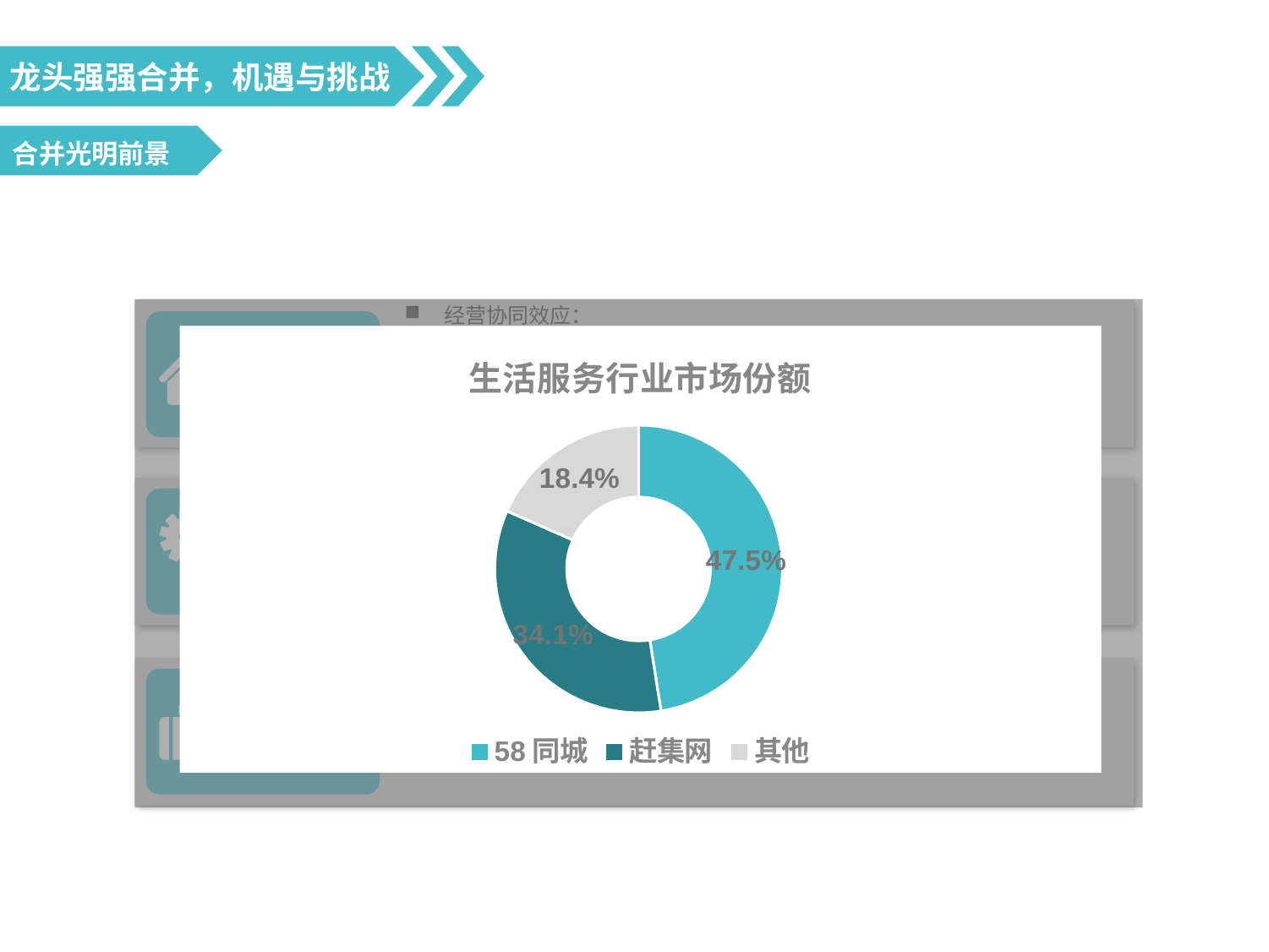

龙头强强合并，机遇与挑战

合并光明前景
经营协同效应：
巨大的市场力→提高议价能力，获取垄断利润
纵向协作化经营→节省市场费用，提升营销效果
资源共享优势互补→资源优化整合，纵向深化业务模式
  财务协同效应：企业资本扩大，资金流入更为充足，流向更具效益

协同效应

### Chart: 生活服务行业市场份额

| Category | 市场份额 |
|---|---|
| 58同城 | 0.475 |
| 赶集网 | 0.341 |
| 其他 | 0.184 |

马太效应

用户共享，强强联合→极大提升竞争力，形成分类信息市场新格局

产业布局

舍弃重复业务，集中资源垂直深耕O2O领域→形成完整产业生态链